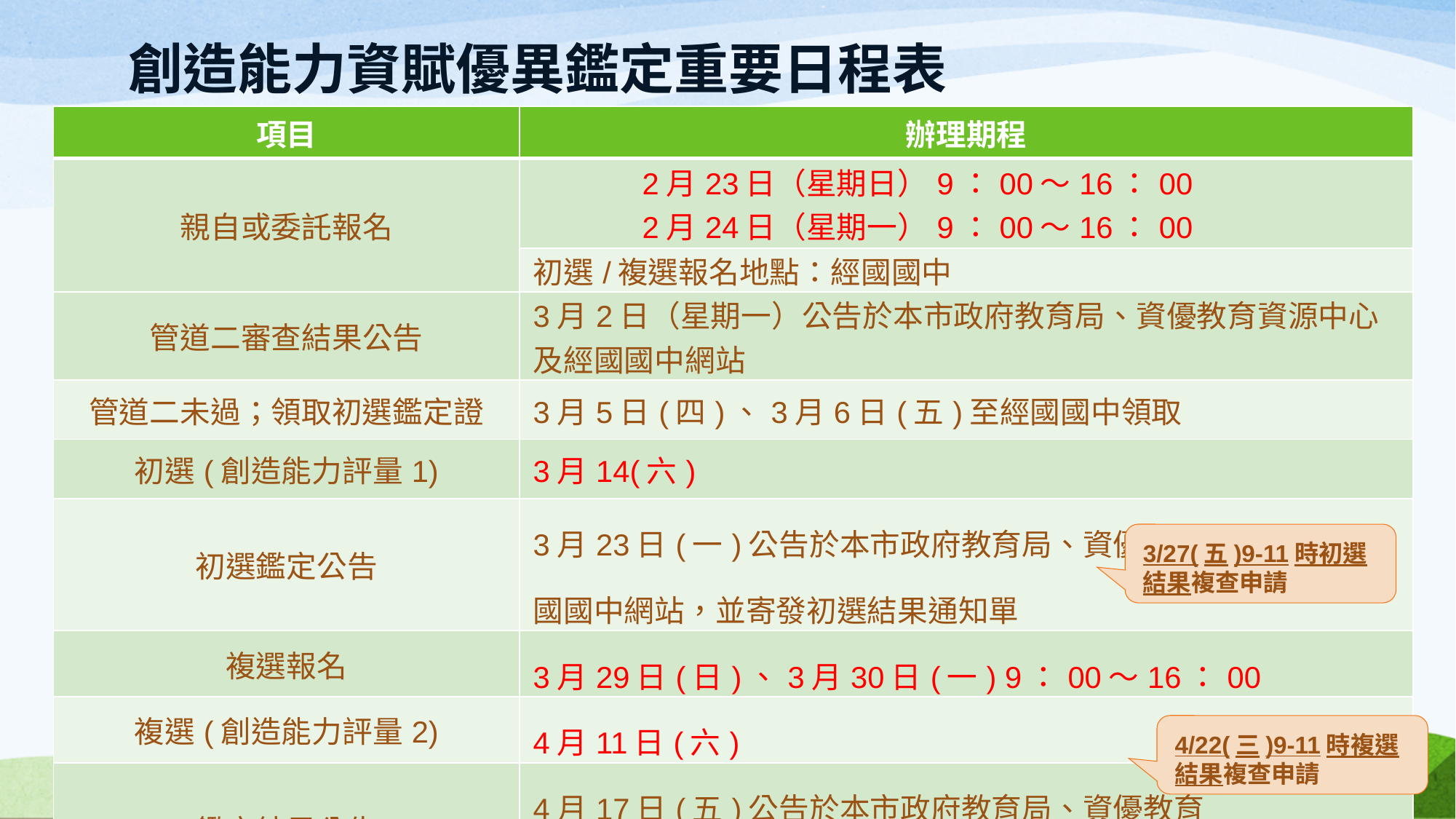

# 創造能力資賦優異鑑定重要日程表
| 項目 | 辦理期程 |
| --- | --- |
| 親自或委託報名 | 2月23日（星期日）9：00～16：00 2月24日（星期一）9：00～16：00 |
|  | 初選/複選報名地點：經國國中 |
| 管道二審查結果公告 | 3月2日（星期一）公告於本市政府教育局、資優教育資源中心及經國國中網站 |
| 管道二未過；領取初選鑑定證 | 3月5日(四)、3月6日(五)至經國國中領取 |
| 初選(創造能力評量1) | 3月14(六) |
| 初選鑑定公告 | 3月23日(一)公告於本市政府教育局、資優教育資源中心及經國國中網站，並寄發初選結果通知單 |
| 複選報名 | 3月29日(日)、3月30日(一) 9：00～16：00 |
| 複選(創造能力評量2) | 4月11日(六) |
| 鑑定結果公告 | 4月17日(五)公告於本市政府教育局、資優教育 資源中心及經國國中網站 |

3/27(五)9-11時初選結果複查申請

4/22(三)9-11時複選結果複查申請